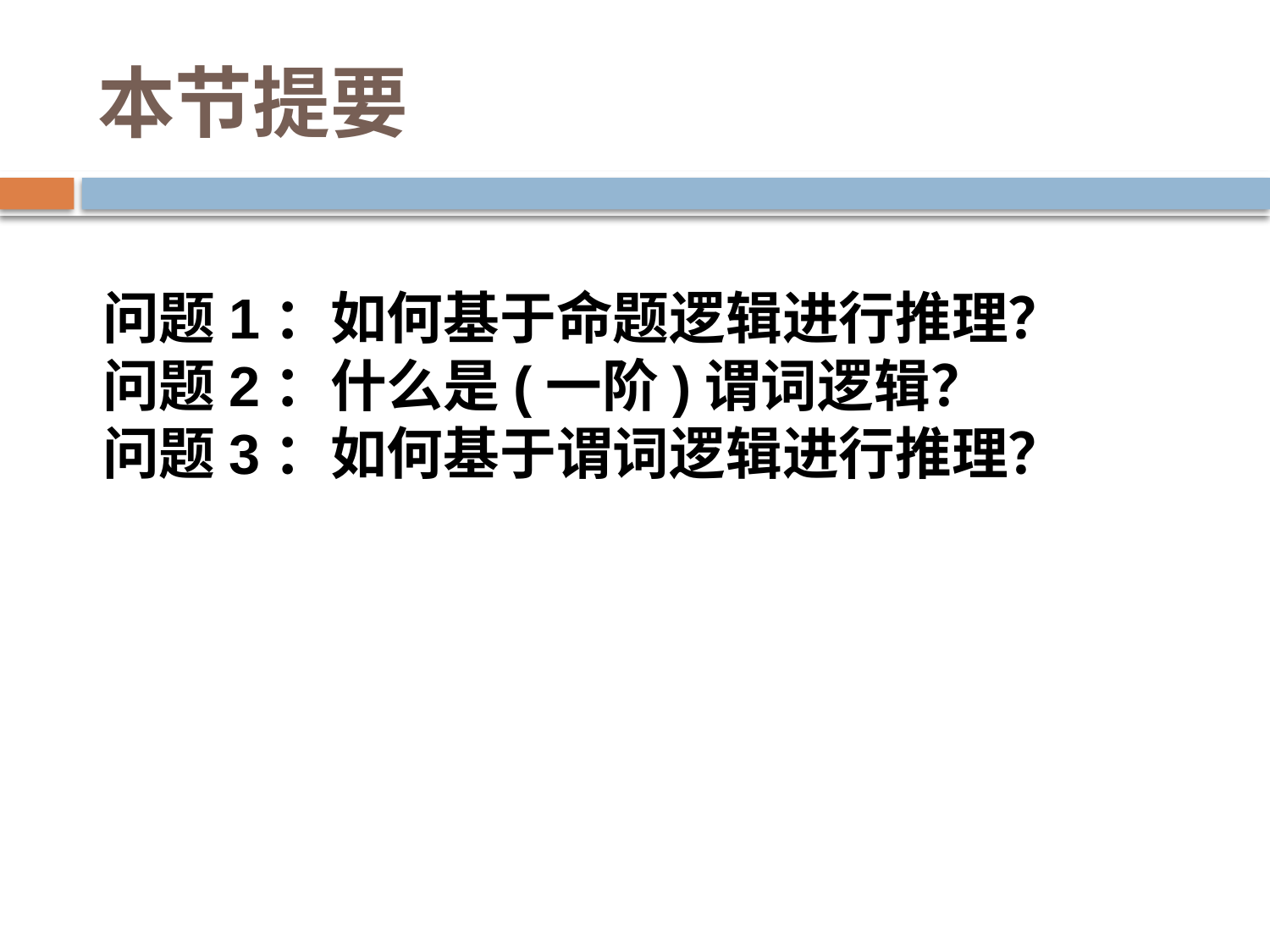

# 本节提要
问题1：如何基于命题逻辑进行推理？
问题2：什么是(一阶)谓词逻辑？
问题3：如何基于谓词逻辑进行推理？